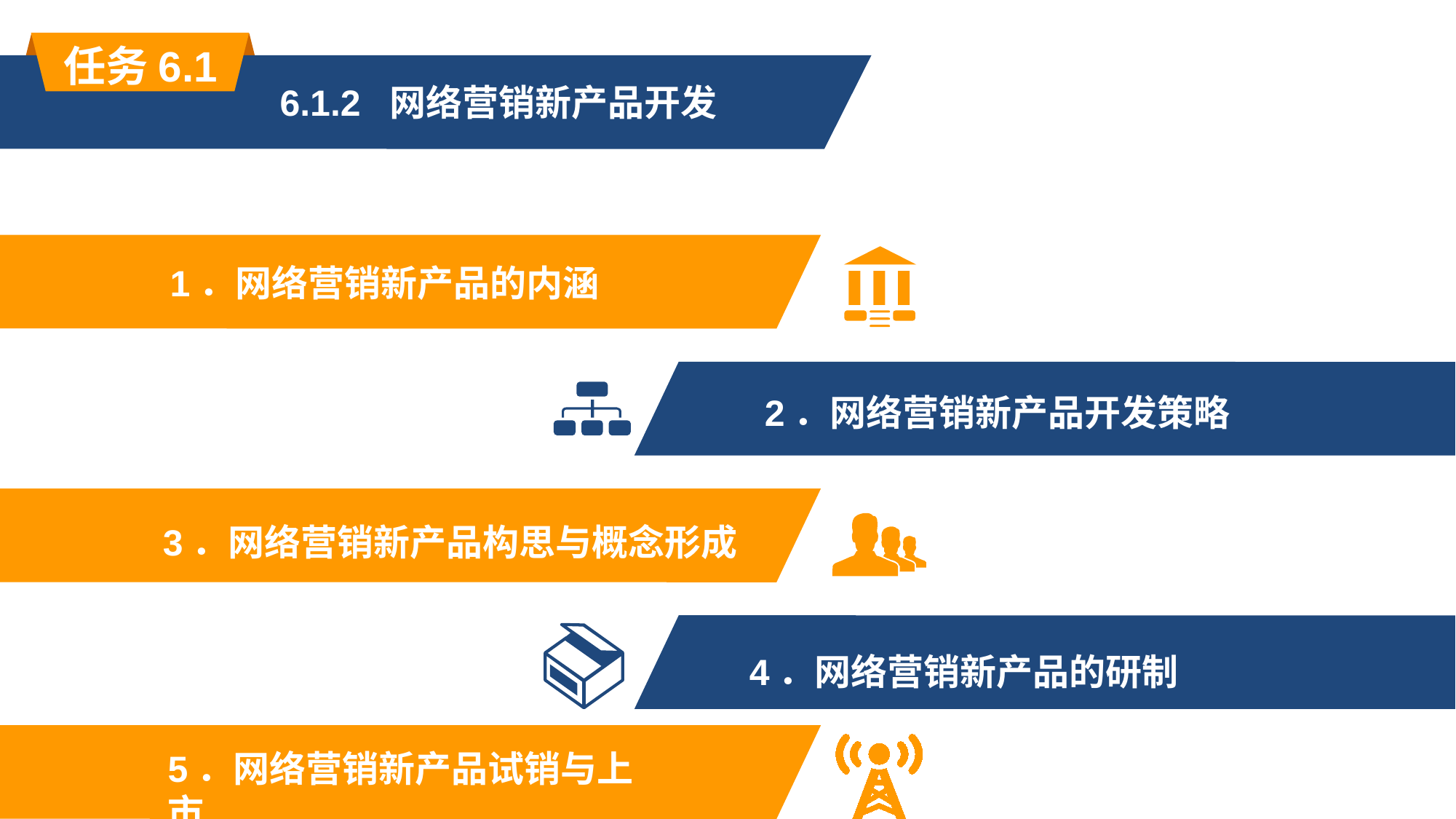

任务6.1

6.1.2  网络营销新产品开发

1．网络营销新产品的内涵

2．网络营销新产品开发策略

3．网络营销新产品构思与概念形成

4．网络营销新产品的研制

5．网络营销新产品试销与上市